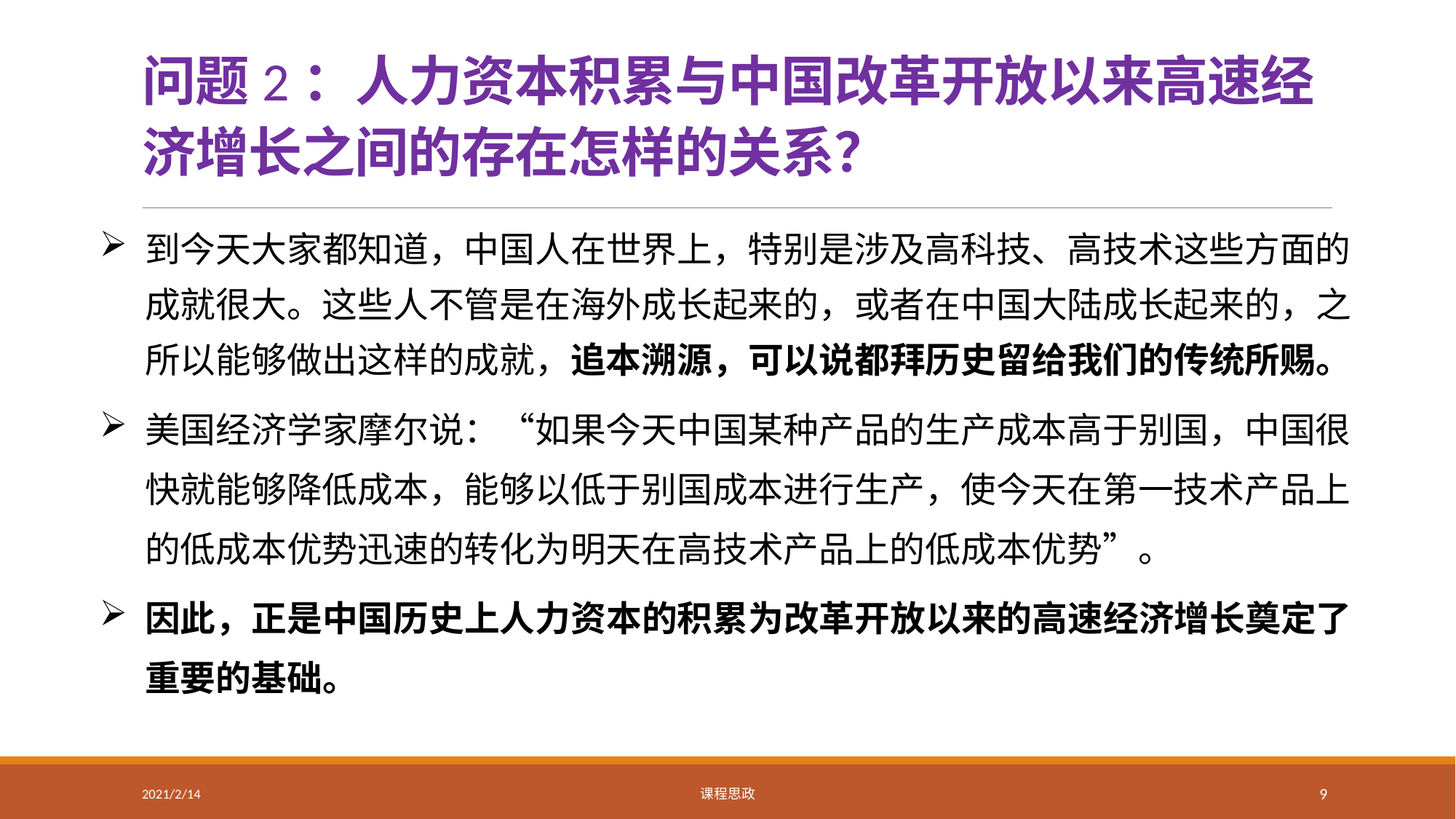

# 问题2：人力资本积累与中国改革开放以来高速经济增长之间的存在怎样的关系？
到今天大家都知道，中国人在世界上，特别是涉及高科技、高技术这些方面的成就很大。这些人不管是在海外成长起来的，或者在中国大陆成长起来的，之所以能够做出这样的成就，追本溯源，可以说都拜历史留给我们的传统所赐。
美国经济学家摩尔说：“如果今天中国某种产品的生产成本高于别国，中国很快就能够降低成本，能够以低于别国成本进行生产，使今天在第一技术产品上的低成本优势迅速的转化为明天在高技术产品上的低成本优势”。
因此，正是中国历史上人力资本的积累为改革开放以来的高速经济增长奠定了重要的基础。

2021/2/14
课程思政
9